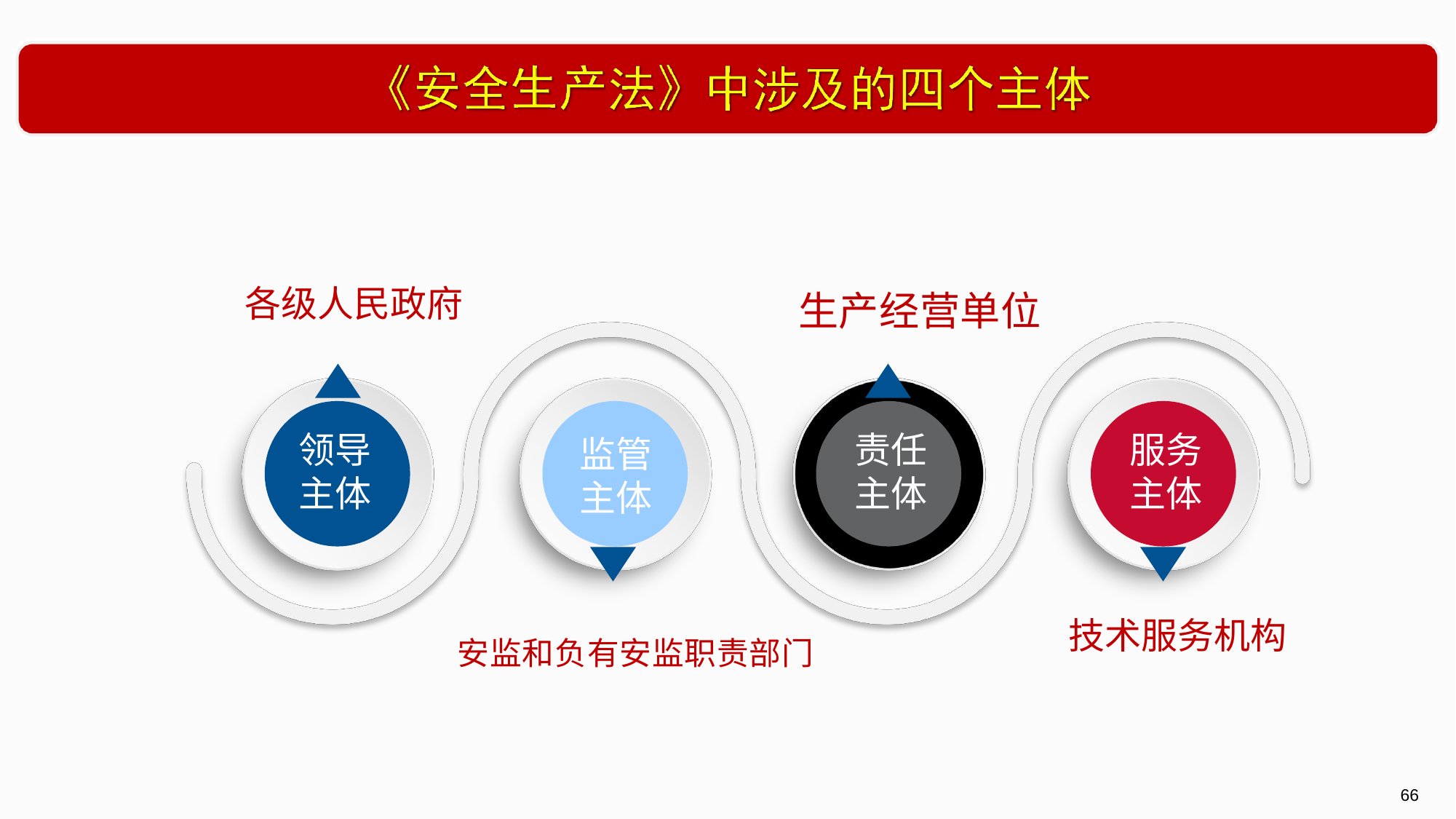

# 各级人民政府
生产经营单位

领导 主体
责任 主体
服务 主体
监管 主体

技术服务机构
安监和负有安监职责部门
66